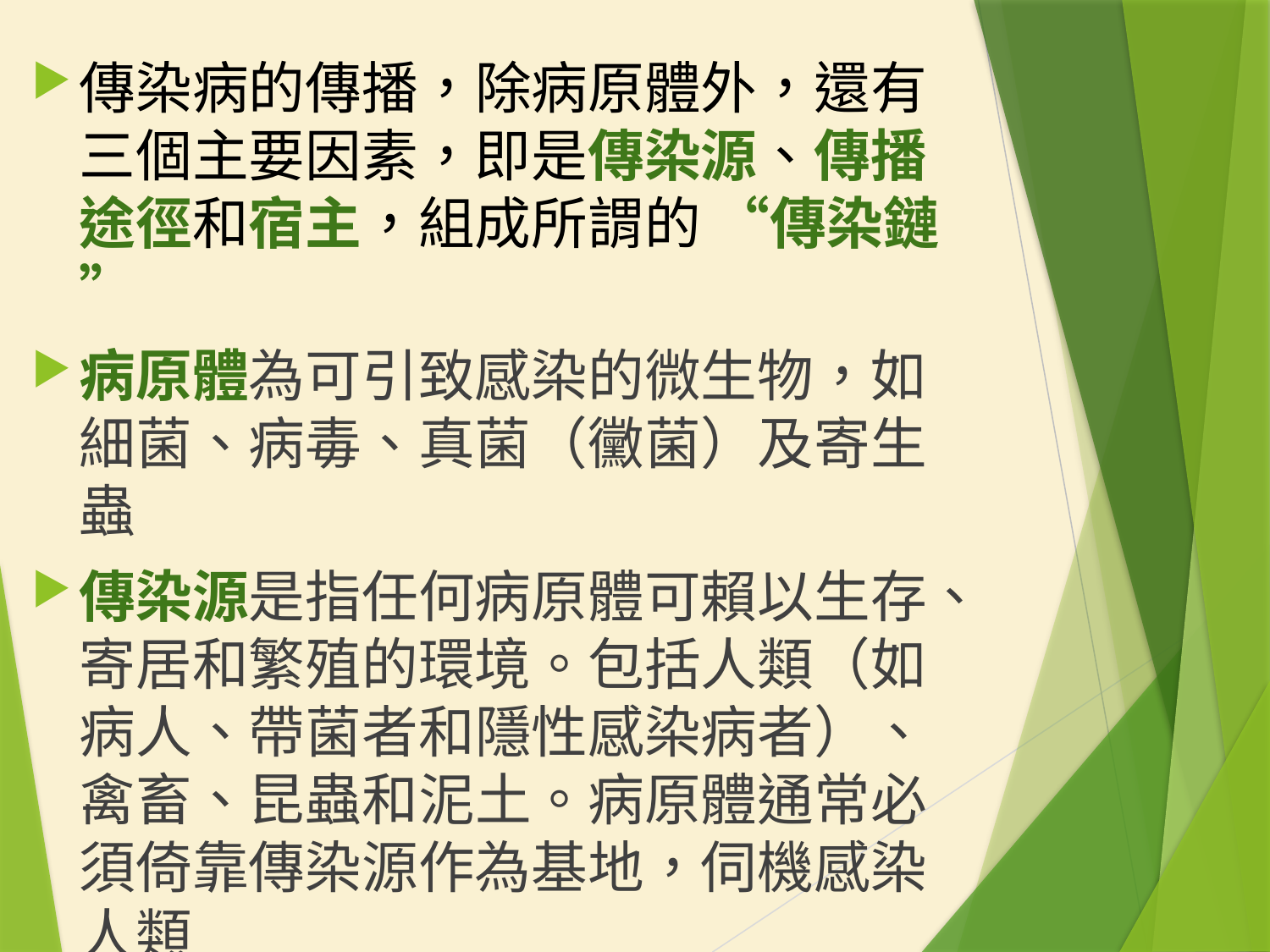

傳染病的傳播，除病原體外，還有三個主要因素，即是傳染源、傳播途徑和宿主，組成所謂的 “傳染鏈”
病原體為可引致感染的微生物，如細菌、病毒、真菌（黴菌）及寄生蟲
傳染源是指任何病原體可賴以生存、寄居和繁殖的環境。包括人類（如病人、帶菌者和隱性感染病者）、禽畜、昆蟲和泥土。病原體通常必須倚靠傳染源作為基地，伺機感染人類